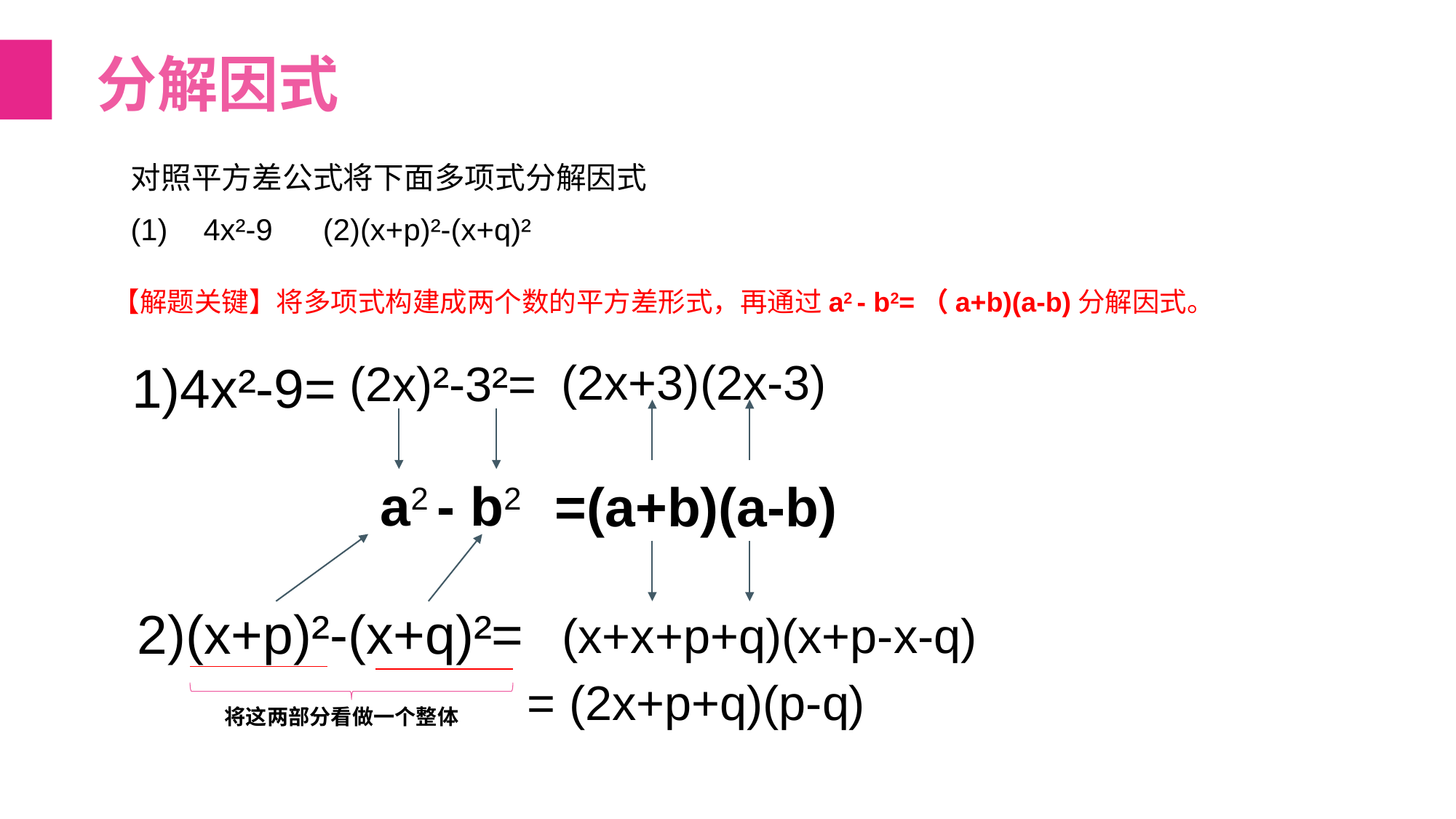

分解因式
对照平方差公式将下面多项式分解因式
4x²-9      (2)(x+p)²-(x+q)²
【解题关键】将多项式构建成两个数的平方差形式，再通过a2 - b2=（a+b)(a-b)分解因式。
(2x+3)(2x-3)
1)4x²-9=
(2x)²-3²=
a2 - b2
=(a+b)(a-b)

2)(x+p)²-(x+q)²=
(x+x+p+q)(x+p-x-q)
= (2x+p+q)(p-q)
将这两部分看做一个整体